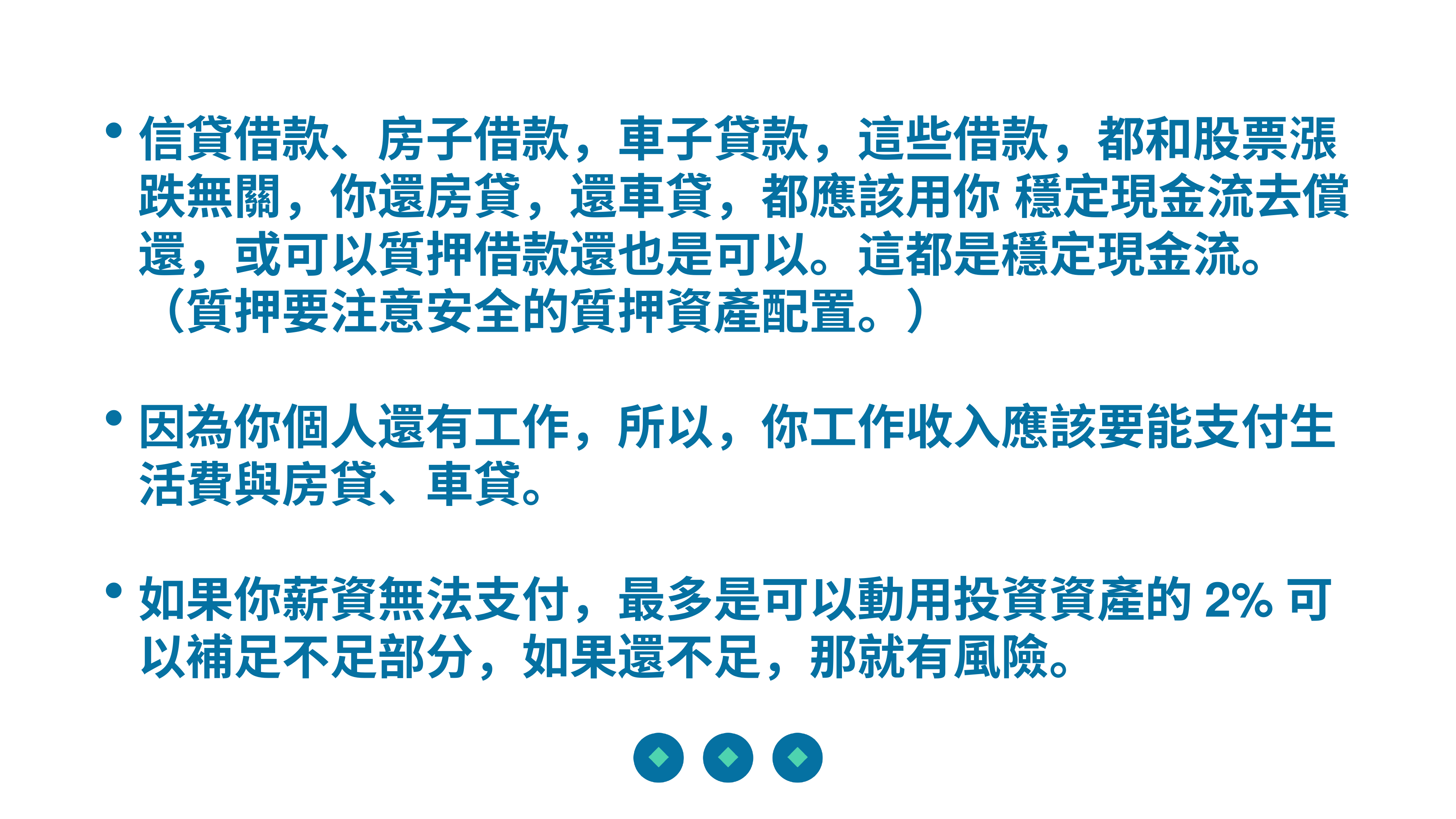

信貸借款、房子借款，車子貸款，這些借款，都和股票漲跌無關，你還房貸，還車貸，都應該用你 穩定現金流去償還，或可以質押借款還也是可以。這都是穩定現金流。（質押要注意安全的質押資產配置。）

因為你個人還有工作，所以，你工作收入應該要能支付生活費與房貸、車貸。

如果你薪資無法支付，最多是可以動用投資資產的2%可以補足不足部分，如果還不足，那就有風險。